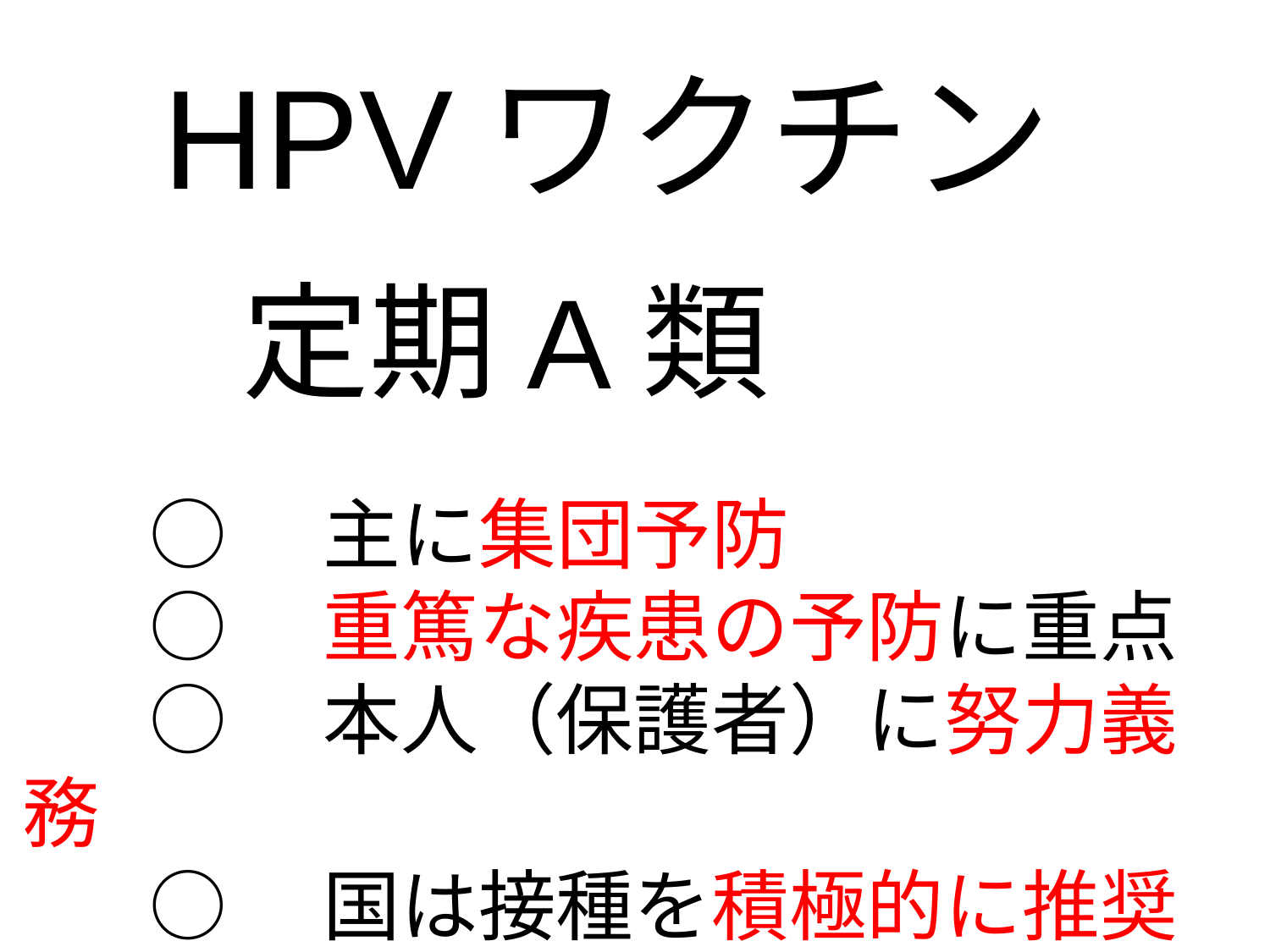

HPVワクチン
定期A類

	○　主に集団予防
	○　重篤な疾患の予防に重点
	○　本人（保護者）に努力義務
	○　国は接種を積極的に推奨